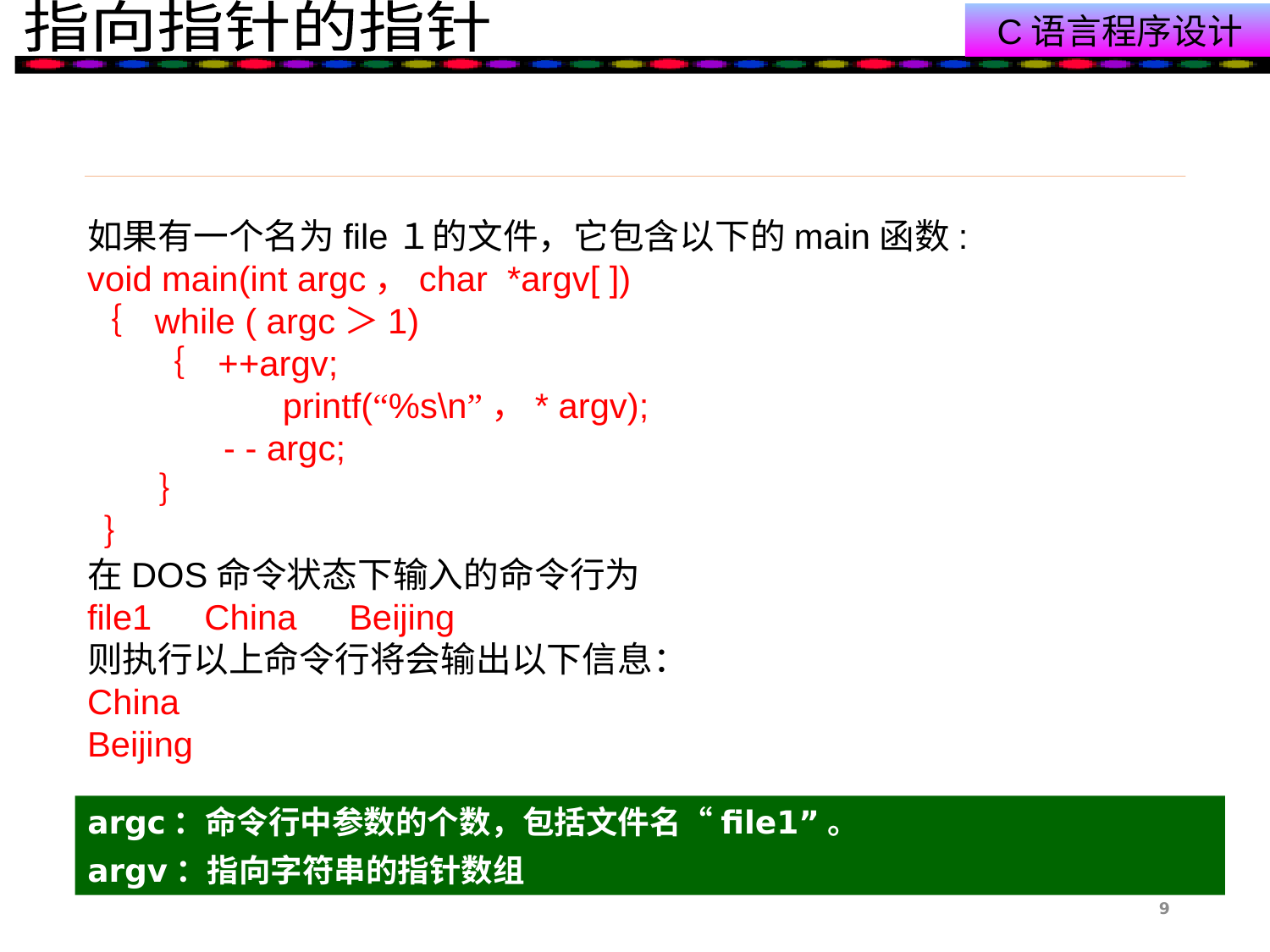

#
如果有一个名为file１的文件，它包含以下的main函数:
void main(int argc，char  *argv[ ])
｛   while ( argc＞1)
       ｛   ++argv;
	       printf(“%s\n”，* argv);
              - - argc;
        ｝
 ｝
在DOS命令状态下输入的命令行为
file1　China　Beijing
则执行以上命令行将会输出以下信息：
China
Beijing
argc：命令行中参数的个数，包括文件名“file1”。
argv：指向字符串的指针数组
9